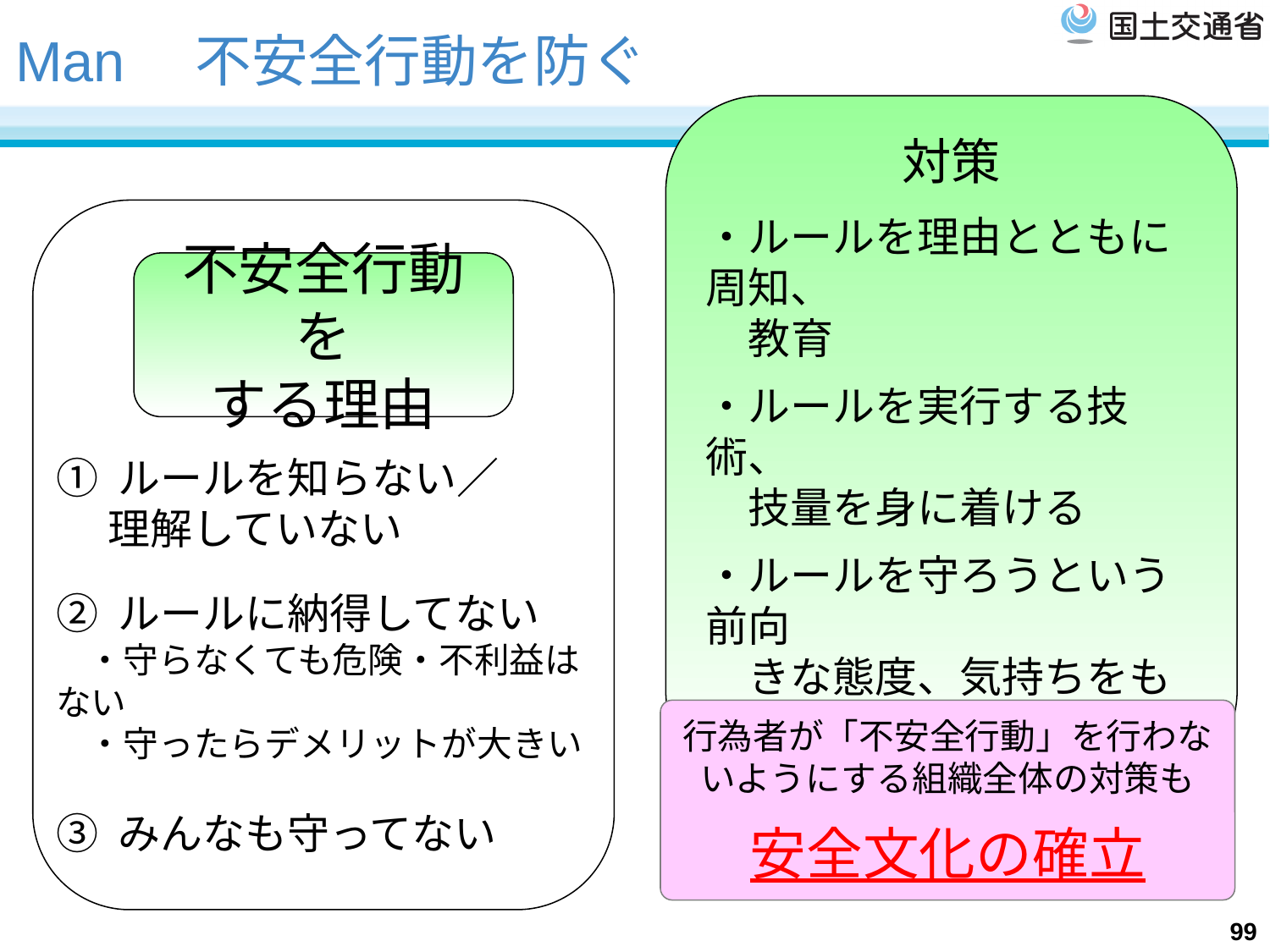

# Man　不安全行動を防ぐ

対策

・ルールを理由とともに周知、
　教育

・ルールを実行する技術、
　技量を身に着ける

・ルールを守ろうという前向
　きな態度、気持ちをもつ
不安全行動を
する理由

① ルールを知らない／
　 理解していない

② ルールに納得してない
   ・守らなくても危険・不利益はない
   ・守ったらデメリットが大きい

③ みんなも守ってない
行為者が「不安全行動」を行わないようにする組織全体の対策も

安全文化の確立
99